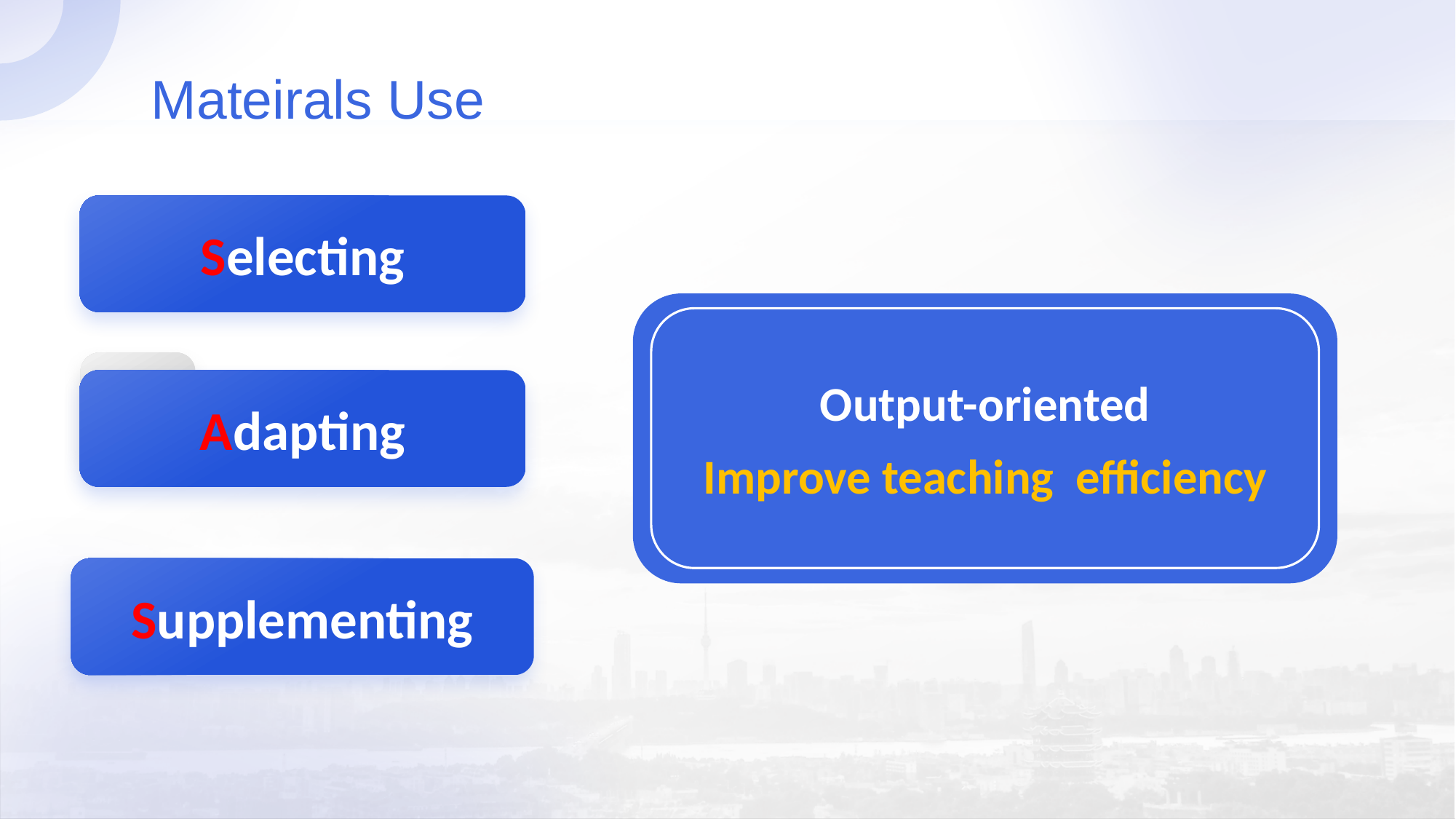

Mateirals Use
Selecting
调
Adapting
Supplementing

Output-oriented
Improve teaching  efficiency